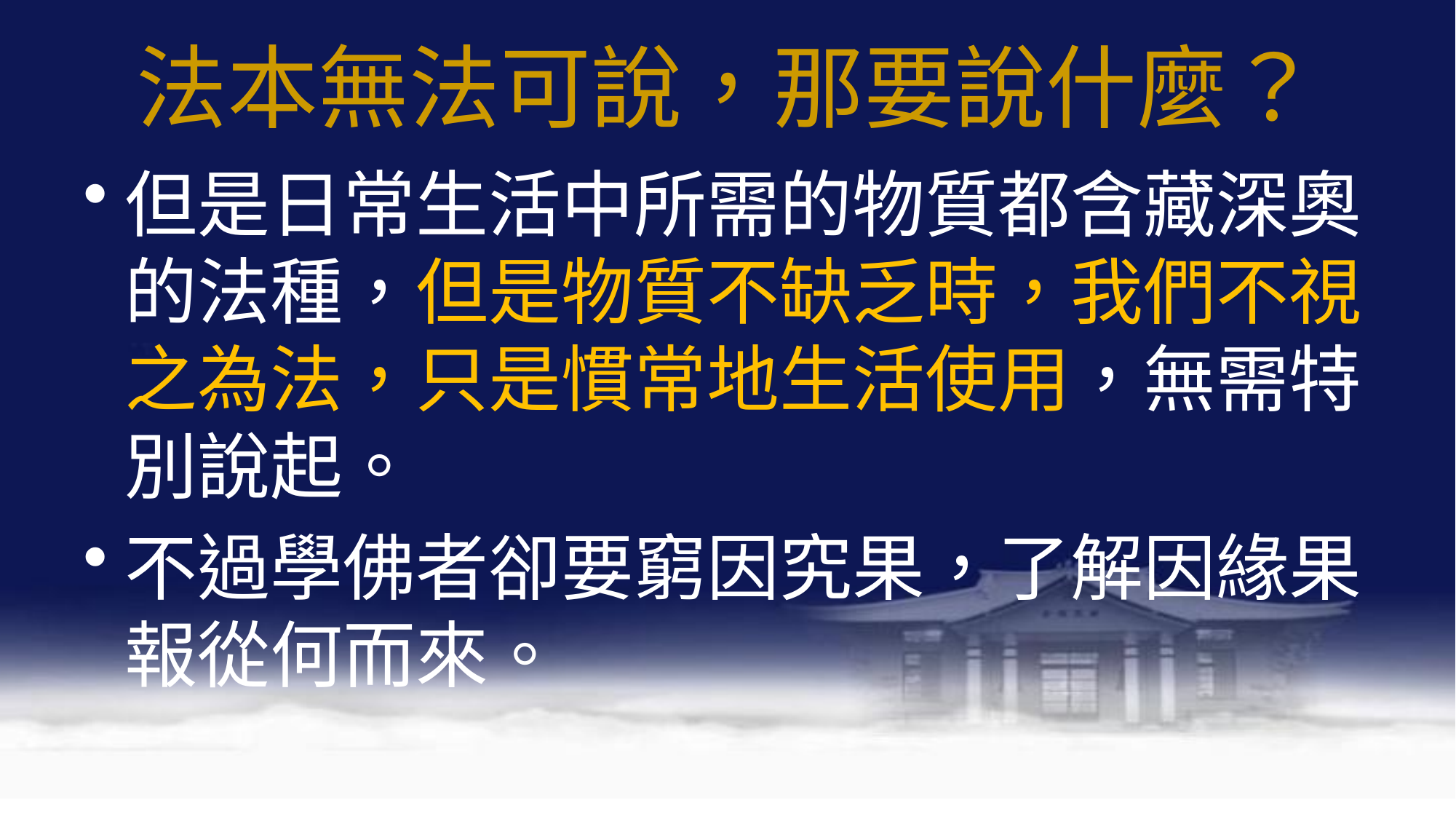

# 法本無法可說，那要說什麼？
但是日常生活中所需的物質都含藏深奧的法種，但是物質不缺乏時，我們不視之為法，只是慣常地生活使用，無需特別說起。
不過學佛者卻要窮因究果，了解因緣果報從何而來。